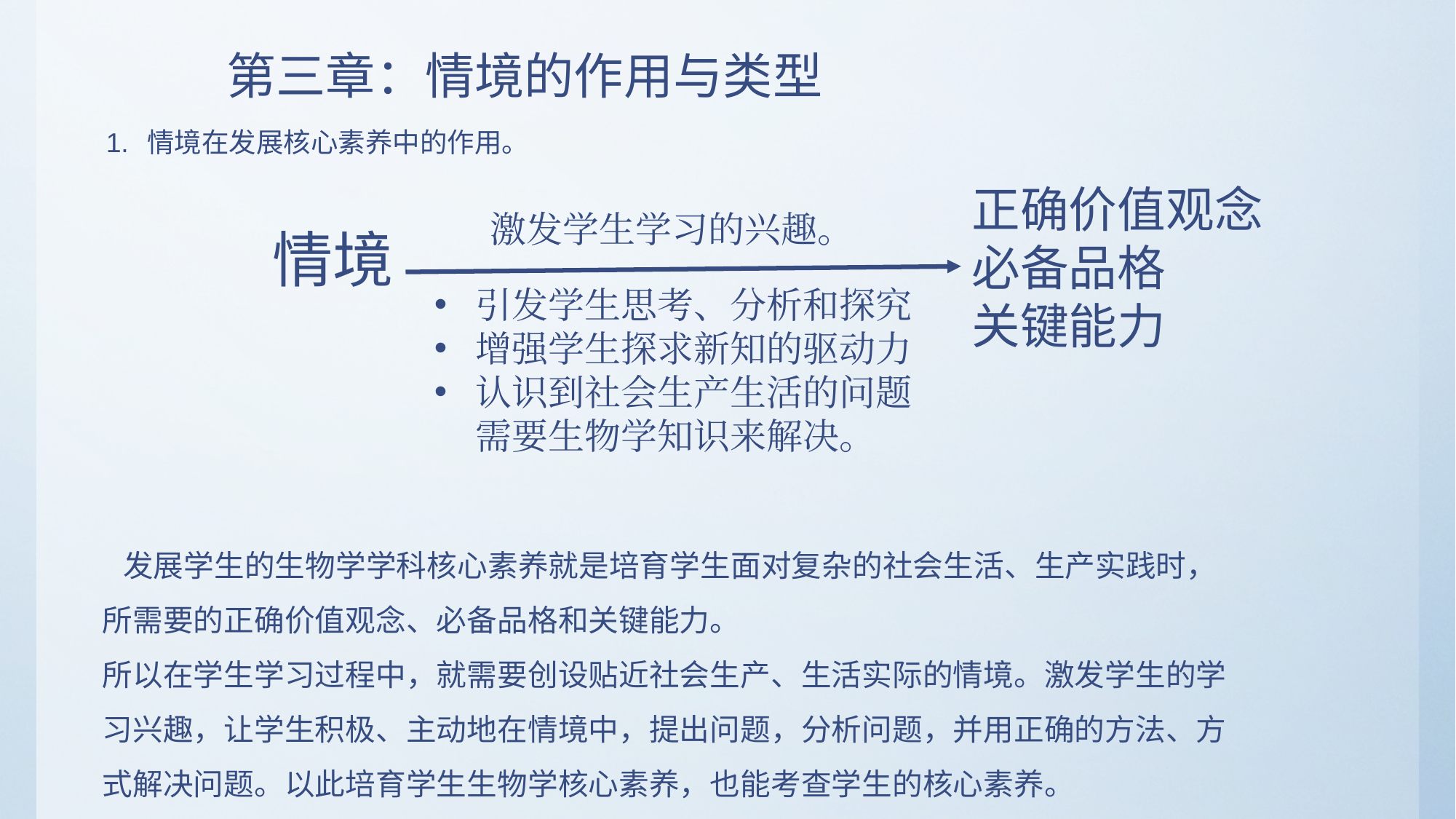

# 第三章：情境的作用与类型
情境在发展核心素养中的作用。
正确价值观念
必备品格
关键能力
激发学生学习的兴趣。
情境
引发学生思考、分析和探究
增强学生探求新知的驱动力
认识到社会生产生活的问题需要生物学知识来解决。
  发展学生的生物学学科核心素养就是培育学生面对复杂的社会生活、生产实践时，所需要的正确价值观念、必备品格和关键能力。
所以在学生学习过程中，就需要创设贴近社会生产、生活实际的情境。激发学生的学习兴趣，让学生积极、主动地在情境中，提出问题，分析问题，并用正确的方法、方式解决问题。以此培育学生生物学核心素养，也能考查学生的核心素养。